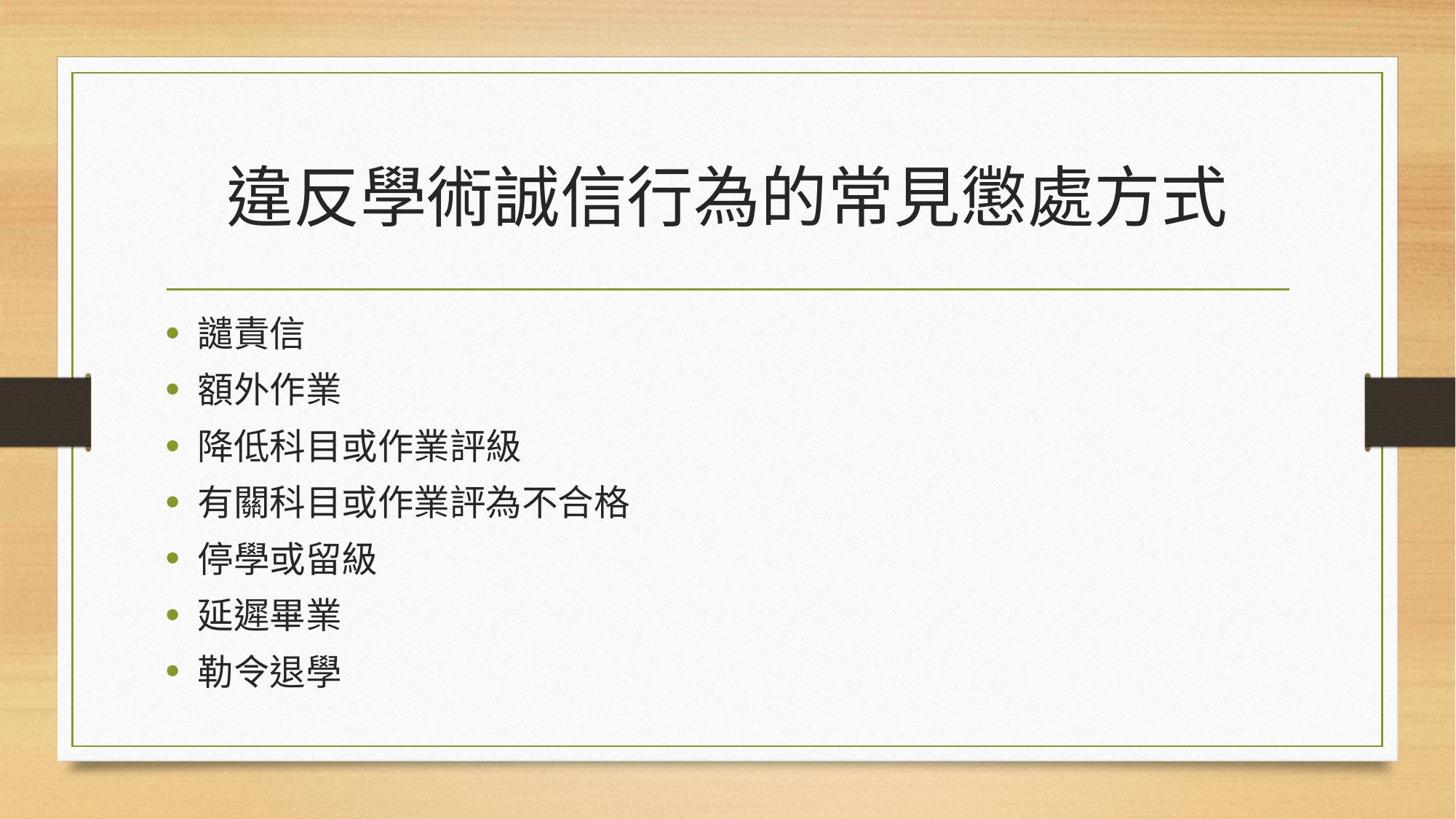

# 違反學術誠信行為的常見懲處方式
譴責信
額外作業
降低科目或作業評級
有關科目或作業評為不合格
停學或留級
延遲畢業
勒令退學